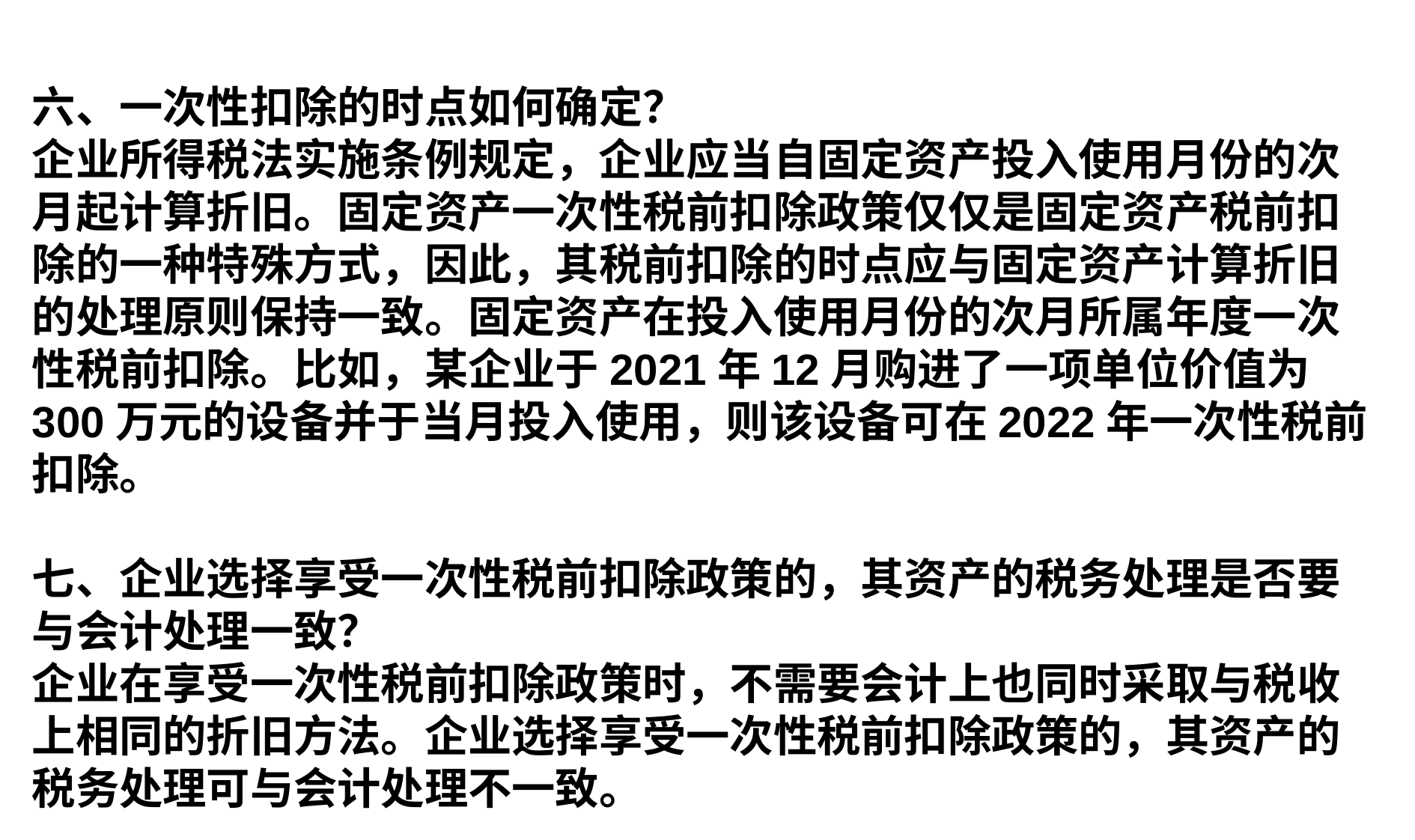

六、一次性扣除的时点如何确定？
企业所得税法实施条例规定，企业应当自固定资产投入使用月份的次月起计算折旧。固定资产一次性税前扣除政策仅仅是固定资产税前扣除的一种特殊方式，因此，其税前扣除的时点应与固定资产计算折旧的处理原则保持一致。固定资产在投入使用月份的次月所属年度一次性税前扣除。比如，某企业于2021年12月购进了一项单位价值为300万元的设备并于当月投入使用，则该设备可在2022年一次性税前扣除。

七、企业选择享受一次性税前扣除政策的，其资产的税务处理是否要与会计处理一致？
企业在享受一次性税前扣除政策时，不需要会计上也同时采取与税收上相同的折旧方法。企业选择享受一次性税前扣除政策的，其资产的税务处理可与会计处理不一致。